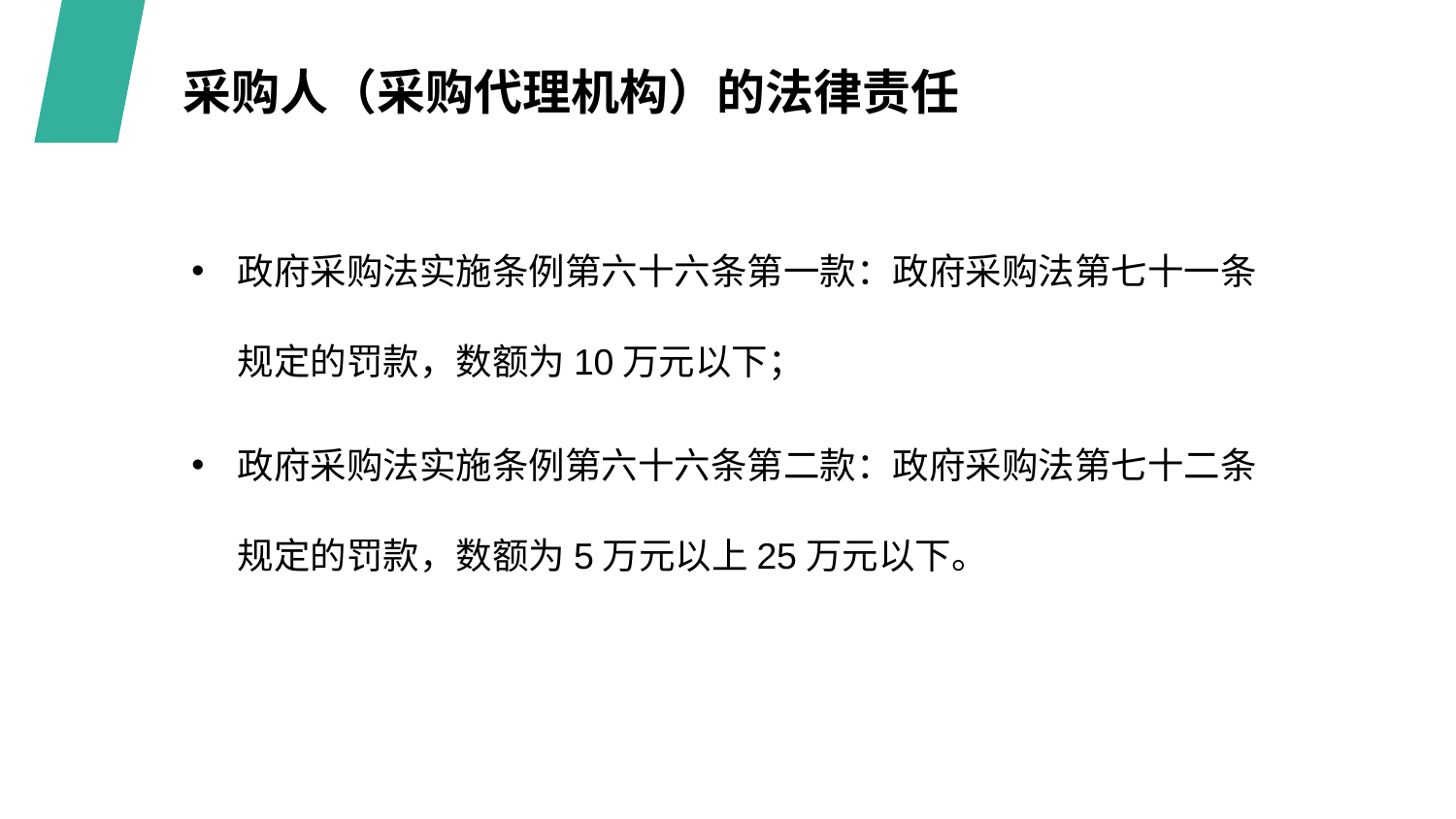

采购人（采购代理机构）的法律责任
政府采购法实施条例第六十六条第一款：政府采购法第七十一条规定的罚款，数额为10万元以下；
政府采购法实施条例第六十六条第二款：政府采购法第七十二条规定的罚款，数额为5万元以上25万元以下。